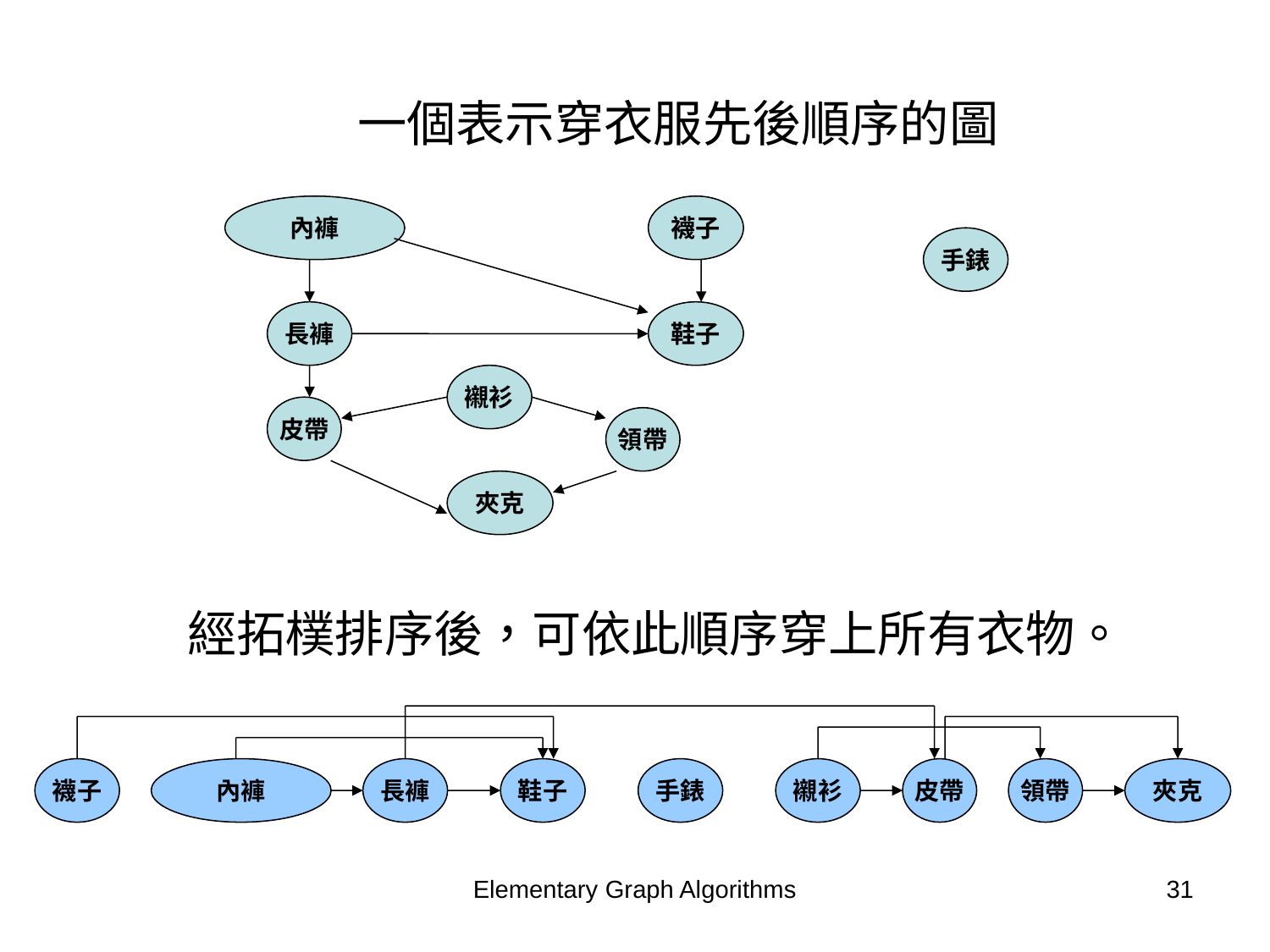

一個表示穿衣服先後順序的圖
內褲
襪子

手錶

長褲
鞋子

襯衫
皮帶

領帶

夾克

經拓樸排序後，可依此順序穿上所有衣物。

襪子
內褲
長褲
鞋子
手錶
襯衫
皮帶
領帶
夾克

Elementary Graph Algorithms
31